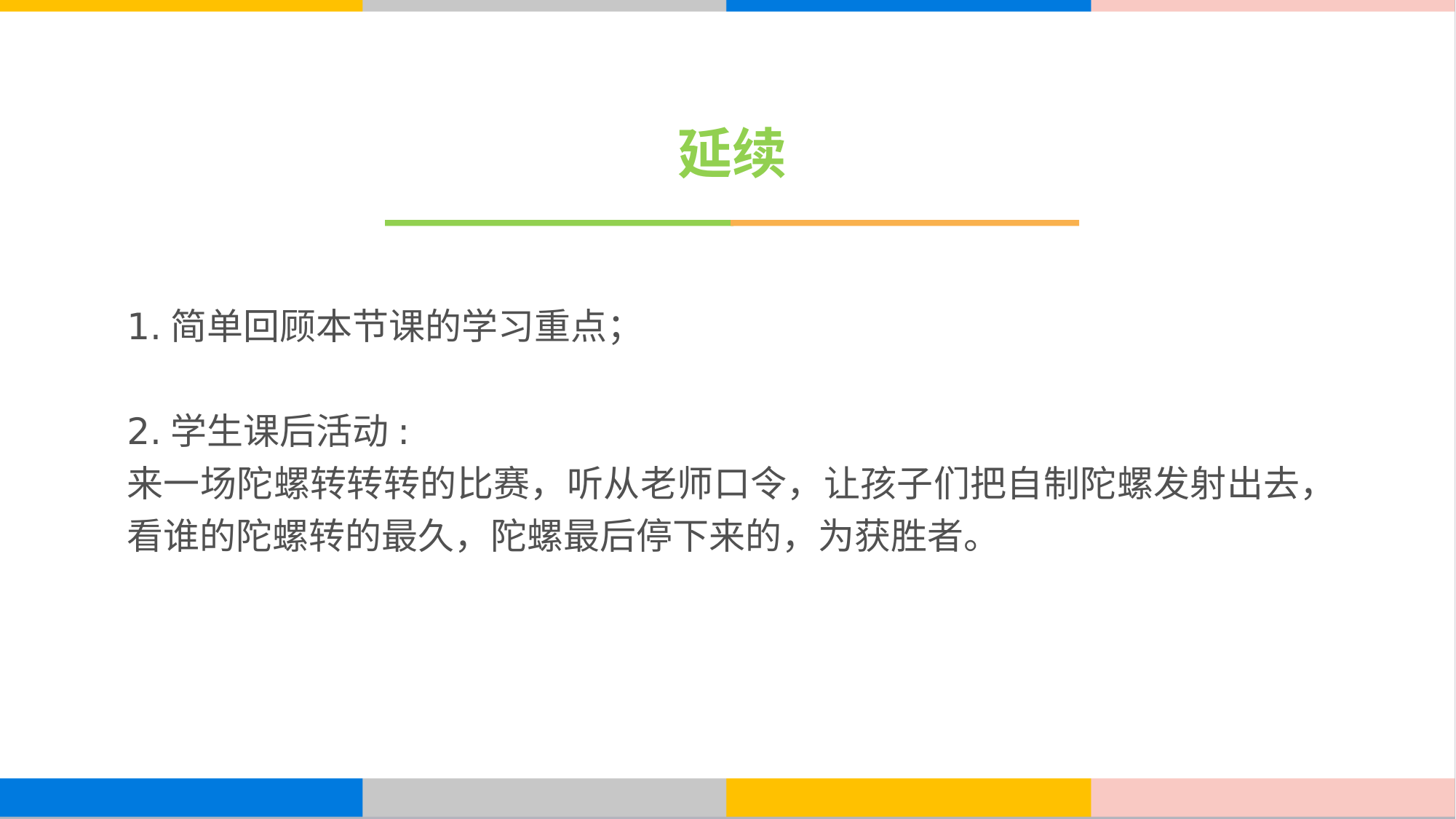

# 延续

1.简单回顾本节课的学习重点；

2.学生课后活动:
来一场陀螺转转转的比赛，听从老师口令，让孩子们把自制陀螺发射出去，看谁的陀螺转的最久，陀螺最后停下来的，为获胜者。